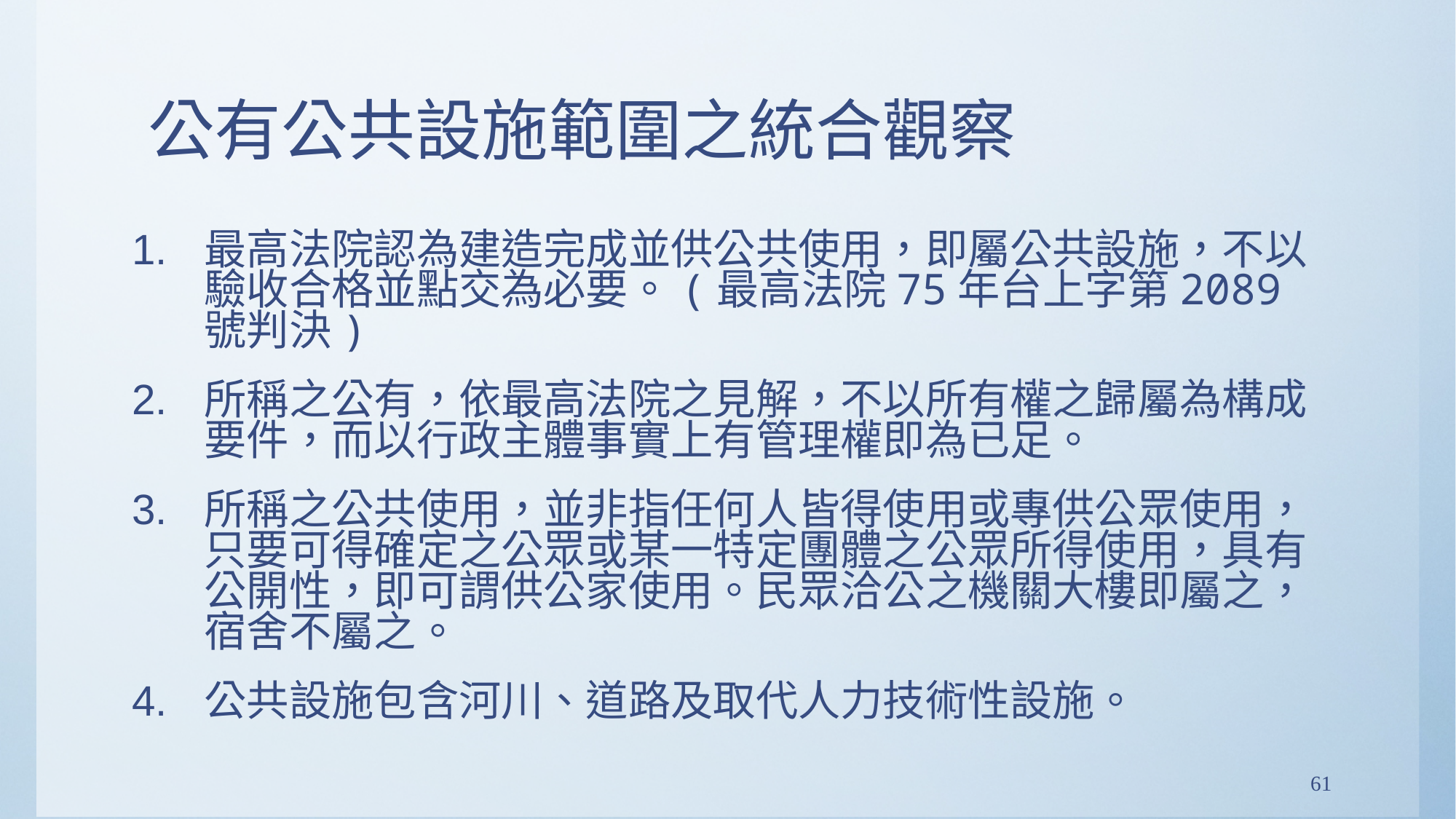

# 公有公共設施範圍之統合觀察
最高法院認為建造完成並供公共使用，即屬公共設施，不以驗收合格並點交為必要。(最高法院75年台上字第2089號判決)
所稱之公有，依最高法院之見解，不以所有權之歸屬為構成要件，而以行政主體事實上有管理權即為已足。
所稱之公共使用，並非指任何人皆得使用或專供公眾使用，只要可得確定之公眾或某一特定團體之公眾所得使用，具有公開性，即可謂供公家使用。民眾洽公之機關大樓即屬之，宿舍不屬之。
公共設施包含河川、道路及取代人力技術性設施。
61